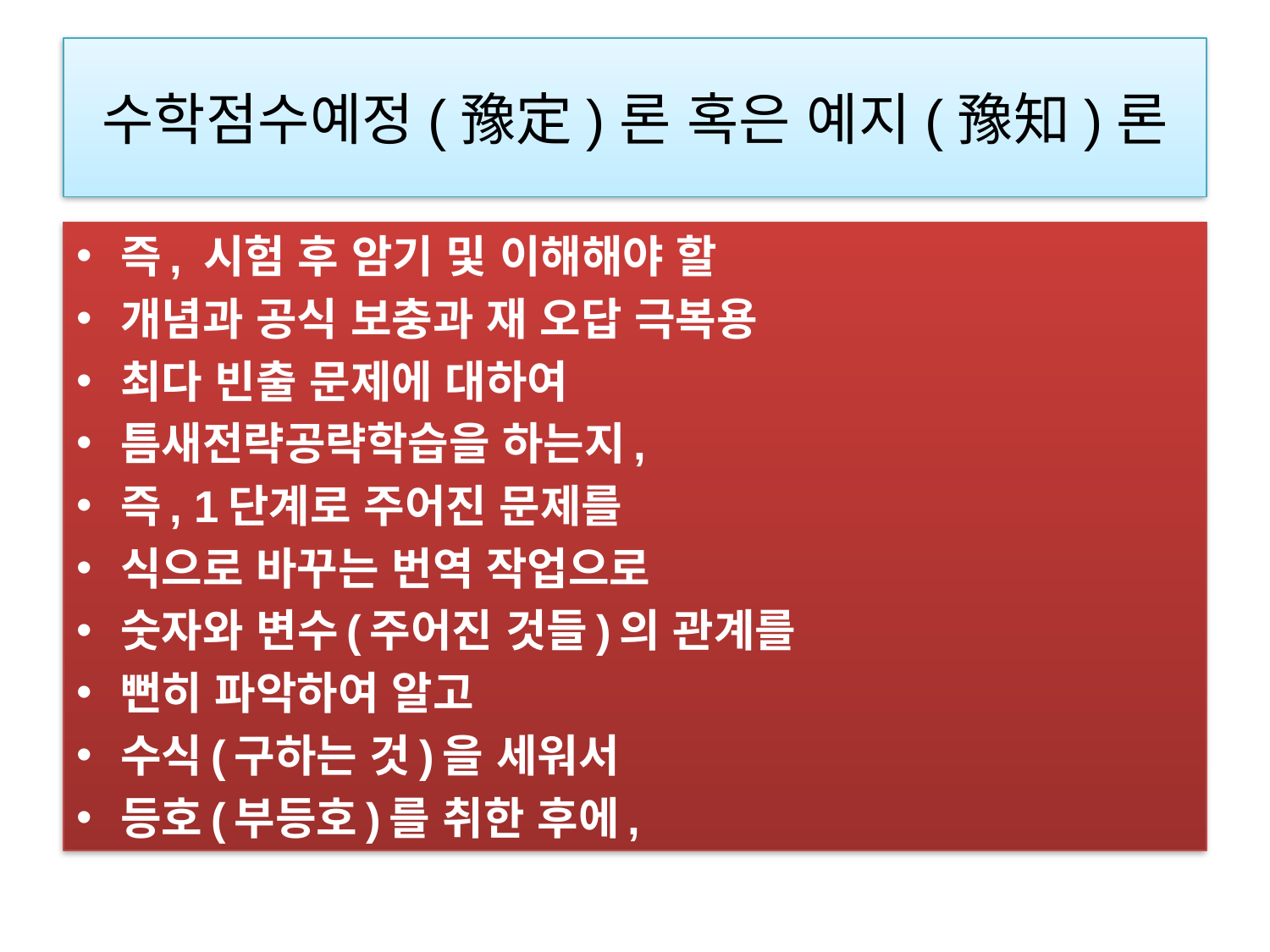

# 수학점수예정(豫定)론 혹은 예지(豫知)론
즉, 시험 후 암기 및 이해해야 할
개념과 공식 보충과 재 오답 극복용
최다 빈출 문제에 대하여
틈새전략공략학습을 하는지,
즉, 1단계로 주어진 문제를
식으로 바꾸는 번역 작업으로
숫자와 변수(주어진 것들)의 관계를
뻔히 파악하여 알고
수식(구하는 것)을 세워서
등호(부등호)를 취한 후에,